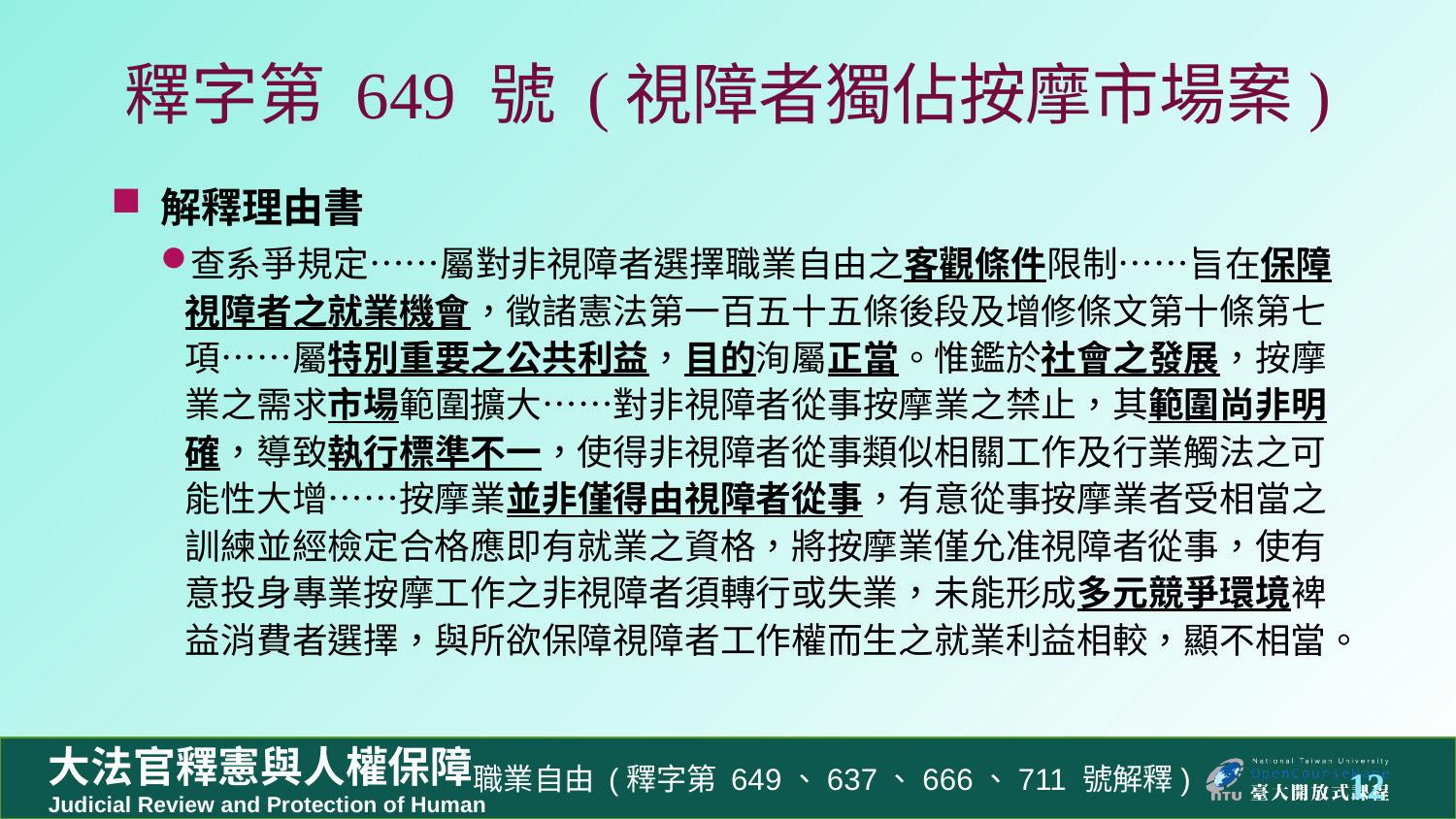

# 釋字第 649 號 (視障者獨佔按摩市場案)
解釋理由書
查系爭規定……屬對非視障者選擇職業自由之客觀條件限制……旨在保障視障者之就業機會，徵諸憲法第一百五十五條後段及增修條文第十條第七項……屬特別重要之公共利益，目的洵屬正當。惟鑑於社會之發展，按摩業之需求市場範圍擴大……對非視障者從事按摩業之禁止，其範圍尚非明確，導致執行標準不一，使得非視障者從事類似相關工作及行業觸法之可能性大增……按摩業並非僅得由視障者從事，有意從事按摩業者受相當之訓練並經檢定合格應即有就業之資格，將按摩業僅允准視障者從事，使有意投身專業按摩工作之非視障者須轉行或失業，未能形成多元競爭環境裨益消費者選擇，與所欲保障視障者工作權而生之就業利益相較，顯不相當。